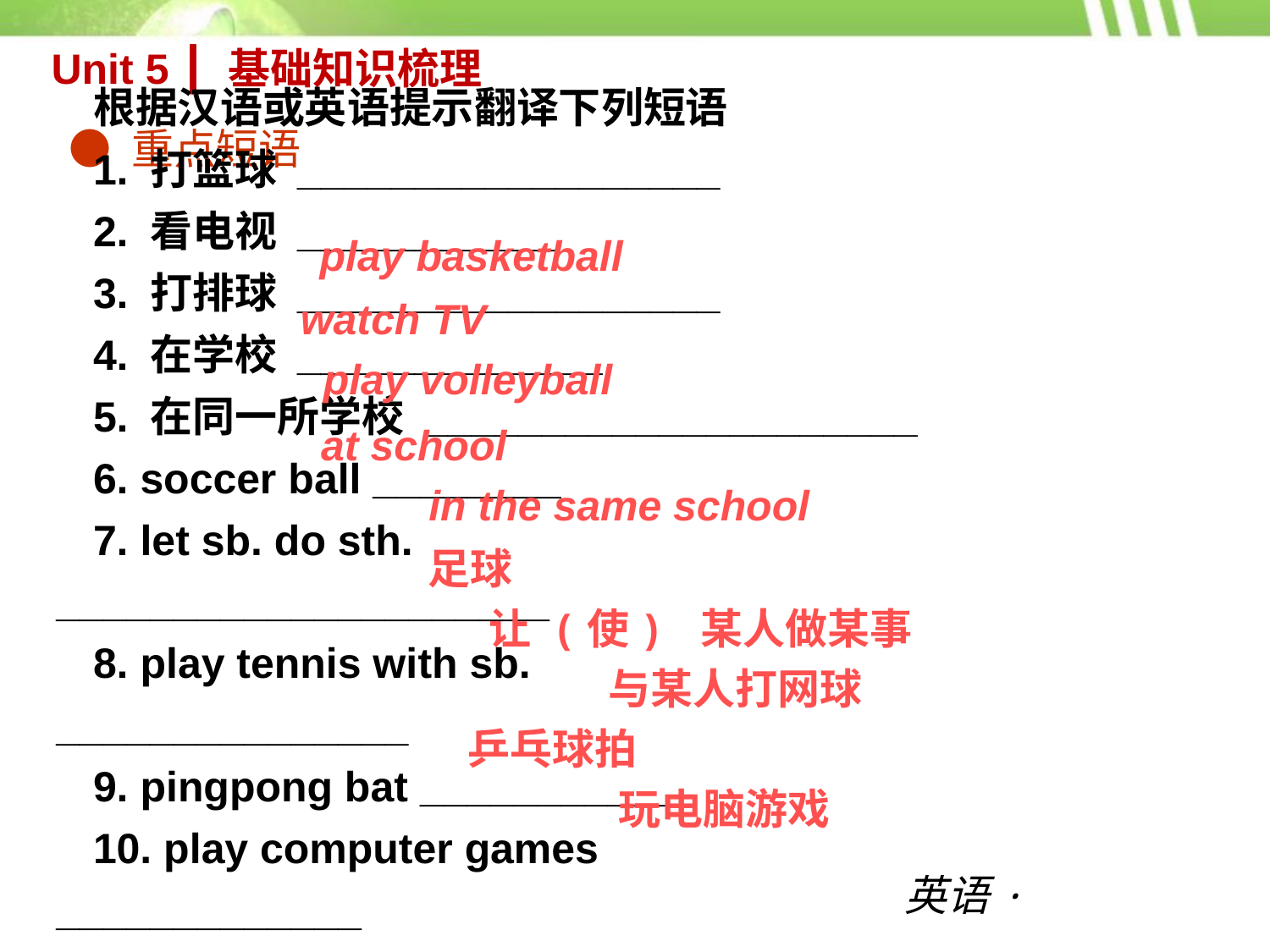

Unit 5 ┃ 基础知识梳理
● 重点短语
根据汉语或英语提示翻译下列短语
1. 打篮球 __________________
2. 看电视 ___________
3. 打排球 __________________
4. 在学校 _____________
5. 在同一所学校 _____________________
6. soccer ball ________
7. let sb. do sth. _____________________
8. play tennis with sb. _______________
9. ping­pong bat ___________
10. play computer games _____________
play basketball
watch TV
play volleyball
at school
in the same school
足球
让 (使) 某人做某事
与某人打网球
乒乓球拍
玩电脑游戏
英语·新课标（RJ）